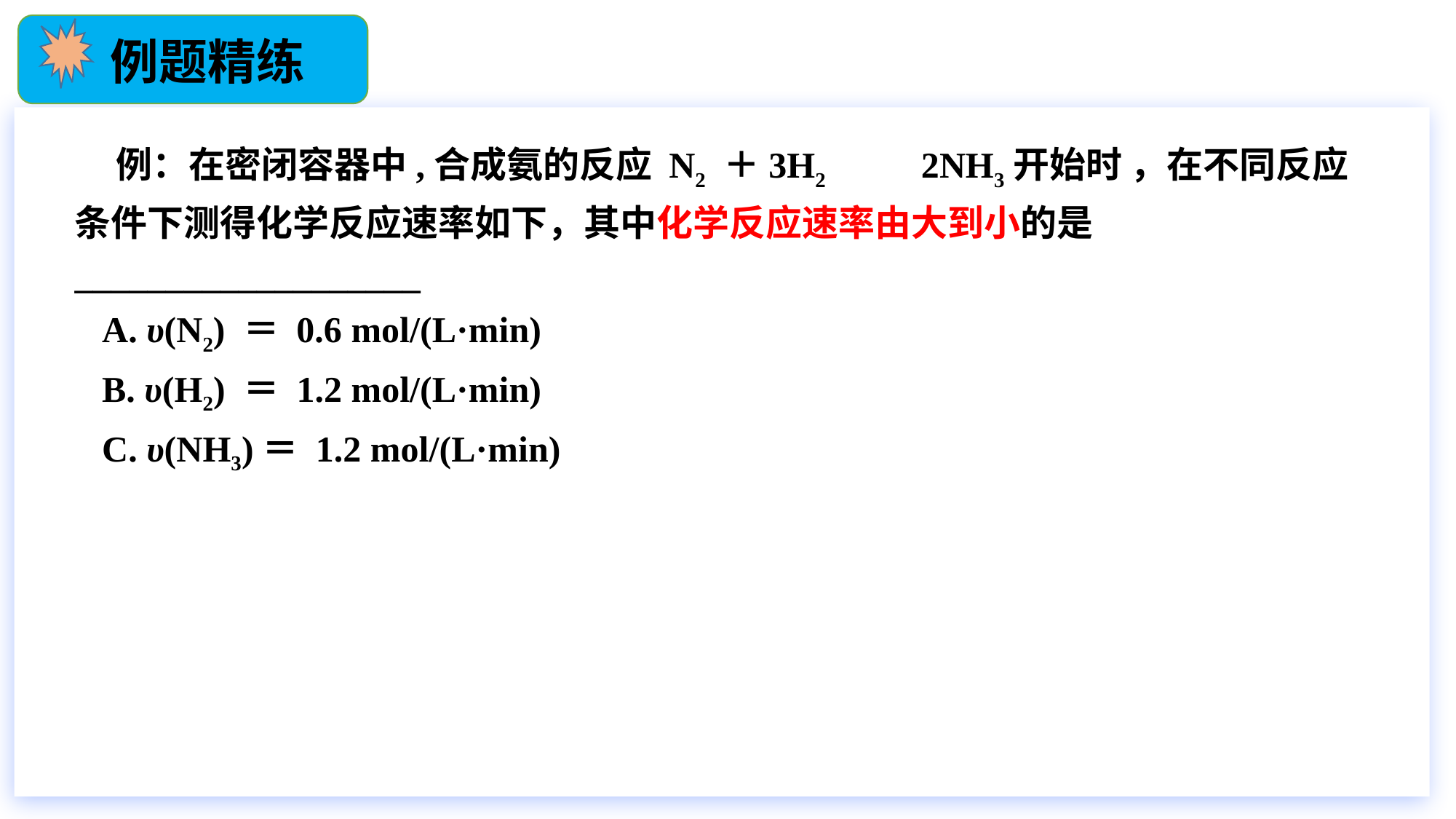

例题精练

    例：在密闭容器中,合成氨的反应 N2 ＋3H2             2NH3开始时 ，在不同反应条件下测得化学反应速率如下，其中化学反应速率由大到小的是___________________
   A. υ(N2) ＝ 0.6 mol/(L·min)
   B. υ(H2) ＝ 1.2 mol/(L·min)
   C. υ(NH3)＝ 1.2 mol/(L·min)